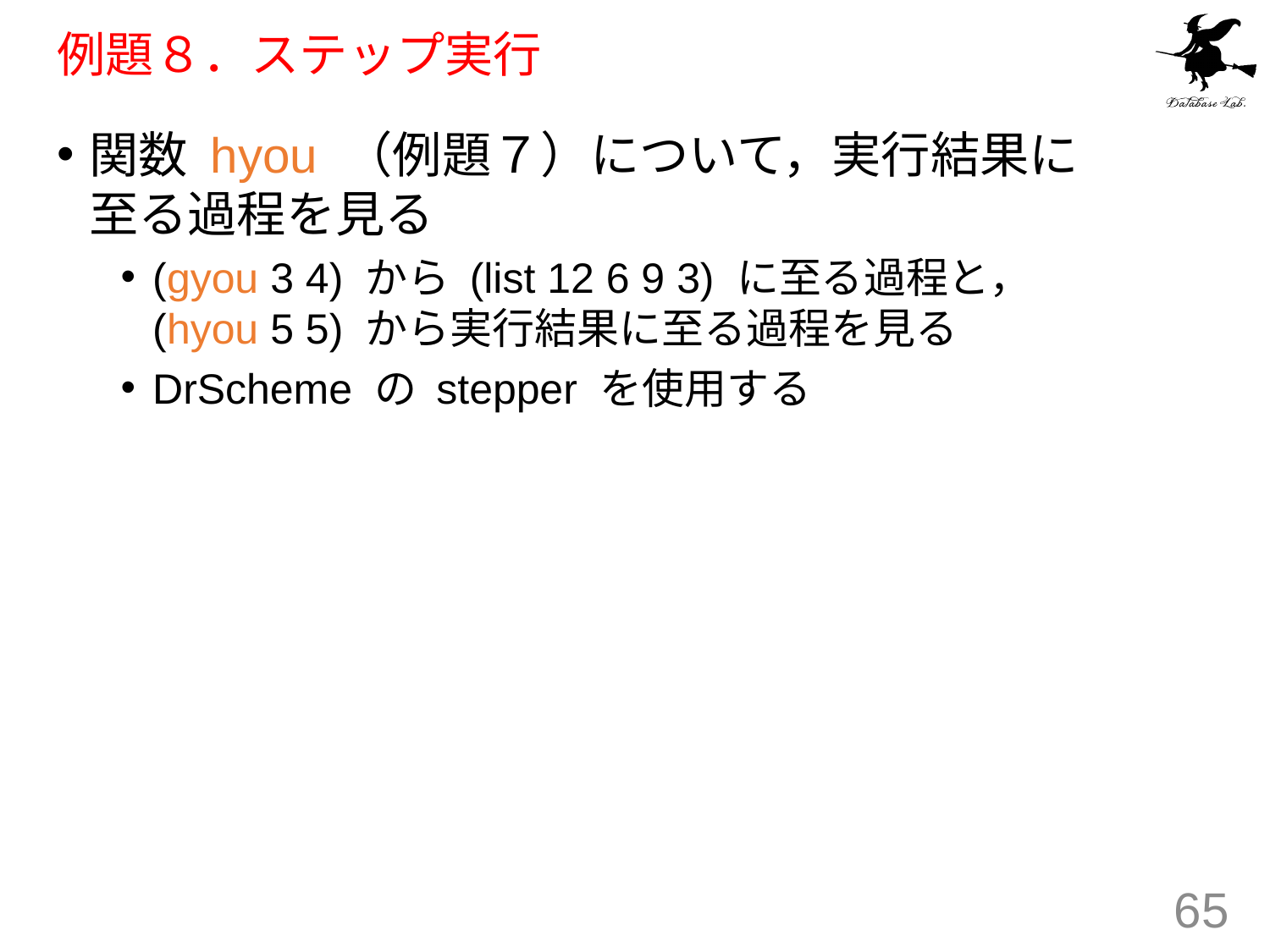

# 例題８．ステップ実行
関数 hyou （例題７）について，実行結果に至る過程を見る
(gyou 3 4) から (list 12 6 9 3) に至る過程と，(hyou 5 5) から実行結果に至る過程を見る
DrScheme の stepper を使用する

65